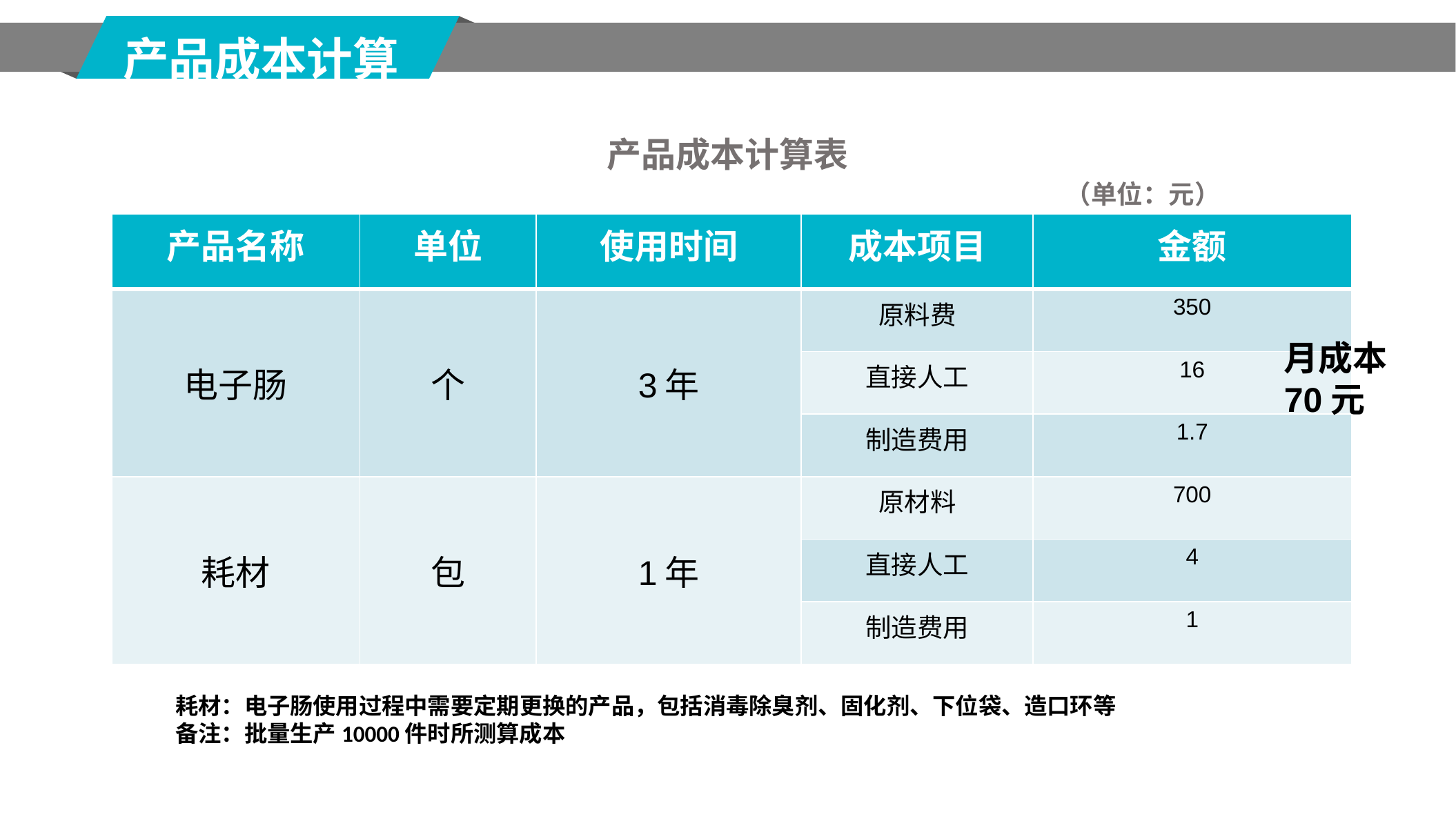

产品成本计算

产品成本计算表
（单位：元）

| 产品名称 | 单位 | 使用时间 | 成本项目 | 金额 |
| --- | --- | --- | --- | --- |
| 电子肠 | 个 | 3年 | 原料费 | 350 |
|  |  |  | 直接人工 | 16 |
|  |  |  | 制造费用 | 1.7 |
| 耗材 | 包 | 1年 | 原材料 | 700 |
|  |  |  | 直接人工 | 4 |
|  |  |  | 制造费用 | 1 |
月成本
70元
耗材：电子肠使用过程中需要定期更换的产品，包括消毒除臭剂、固化剂、下位袋、造口环等
备注：批量生产10000件时所测算成本